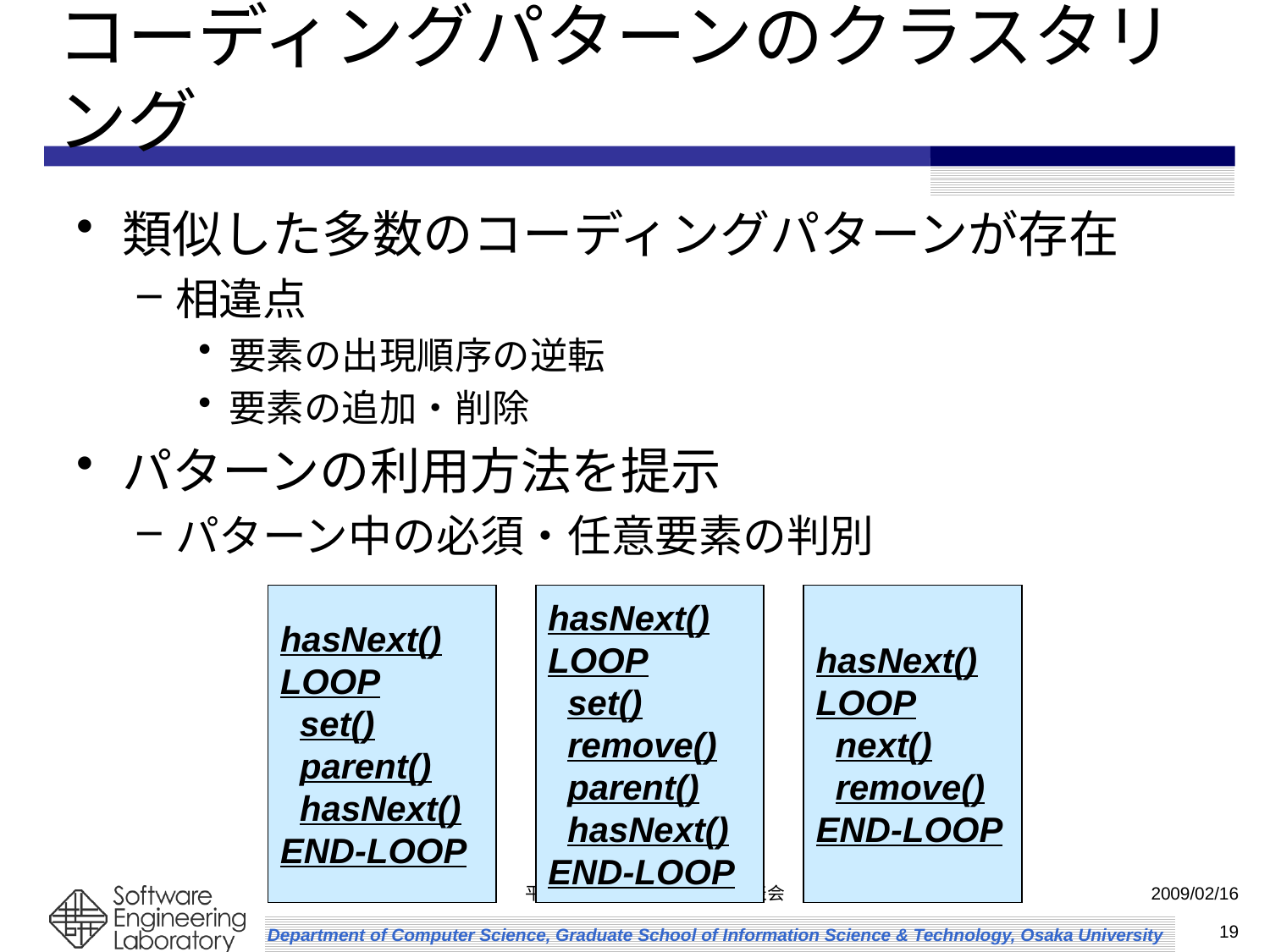

# コーディングパターンのクラスタリング
類似した多数のコーディングパターンが存在
相違点
要素の出現順序の逆転
要素の追加・削除
パターンの利用方法を提示
パターン中の必須・任意要素の判別

hasNext()
LOOP
  set()
  parent()
  hasNext()
END-LOOP
hasNext()
LOOP
  set()
  remove()
  parent()
  hasNext()
END-LOOP
hasNext()
LOOP
  next()
  remove()
END-LOOP
平成20年度 修士学位論文発表会
2009/02/16
19